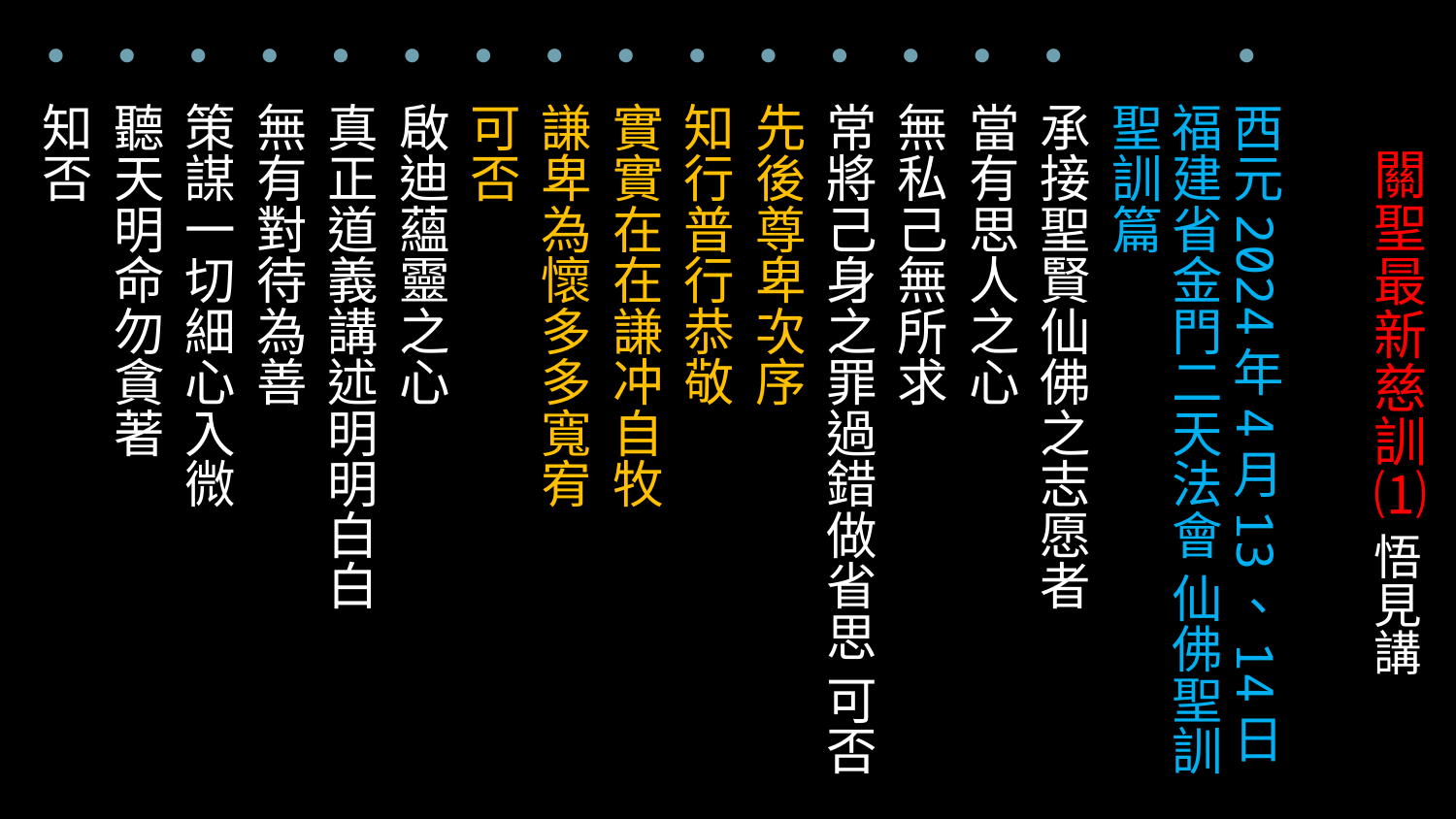

西元2024年4月13、14日福建省金門二天法會 仙佛聖訓 聖訓篇
承接聖賢仙佛之志愿者
當有思人之心
無私己無所求
常將己身之罪過錯做省思 可否
先後尊卑次序
知行普行恭敬
實實在在謙冲自牧
謙卑為懷多多寬宥
可否
啟迪蘊靈之心
真正道義講述明明白白
無有對待為善
策謀一切細心入微
聽天明命勿貪著
知否
# 關聖最新慈訓⑴ 悟見講